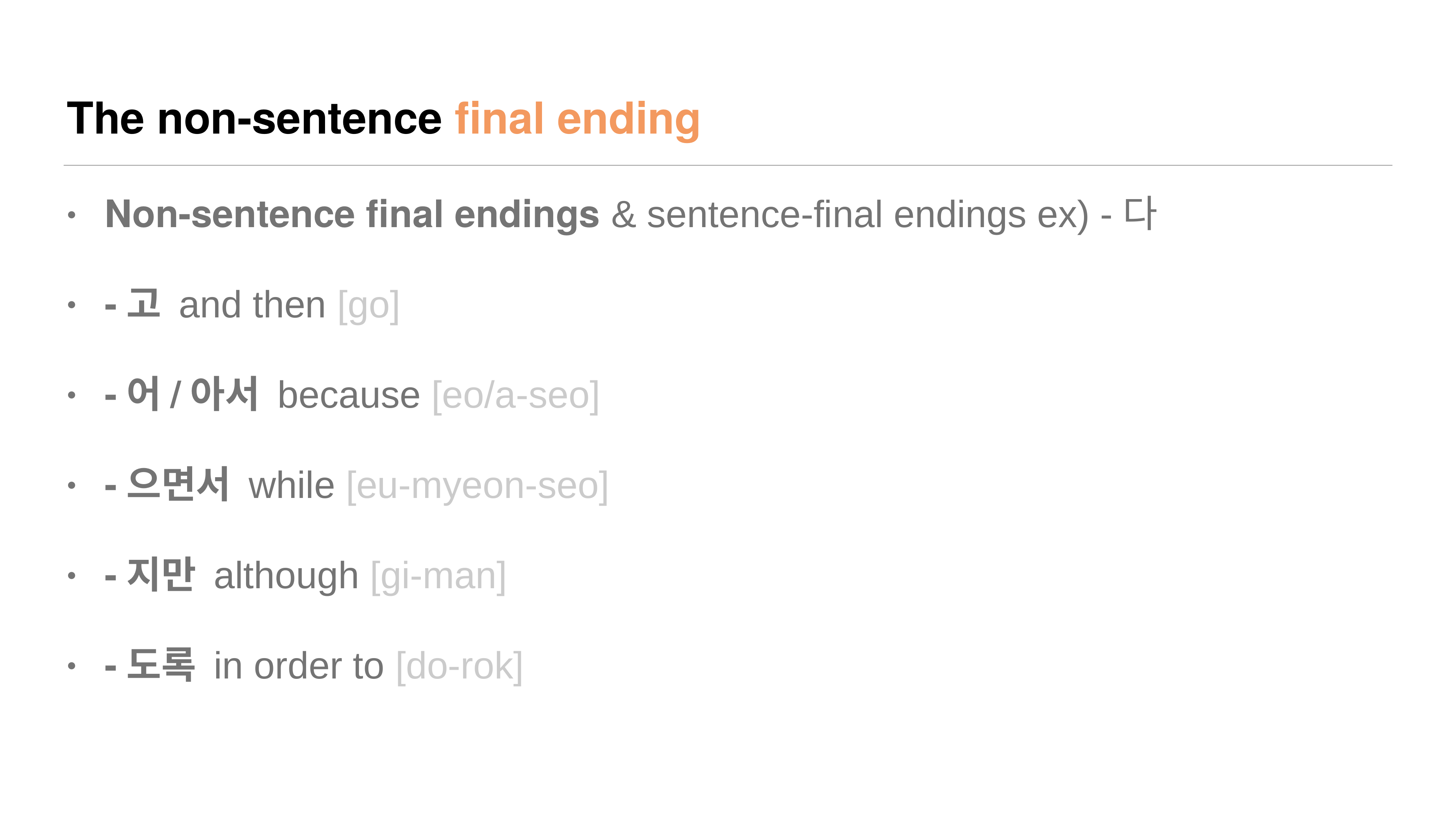

# The non-sentence final ending
Non-sentence final endings & sentence-final endings ex) -다
-고 and then [go]
-어/아서 because [eo/a-seo]
-으면서 while [eu-myeon-seo]
-지만 although [gi-man]
-도록 in order to [do-rok]